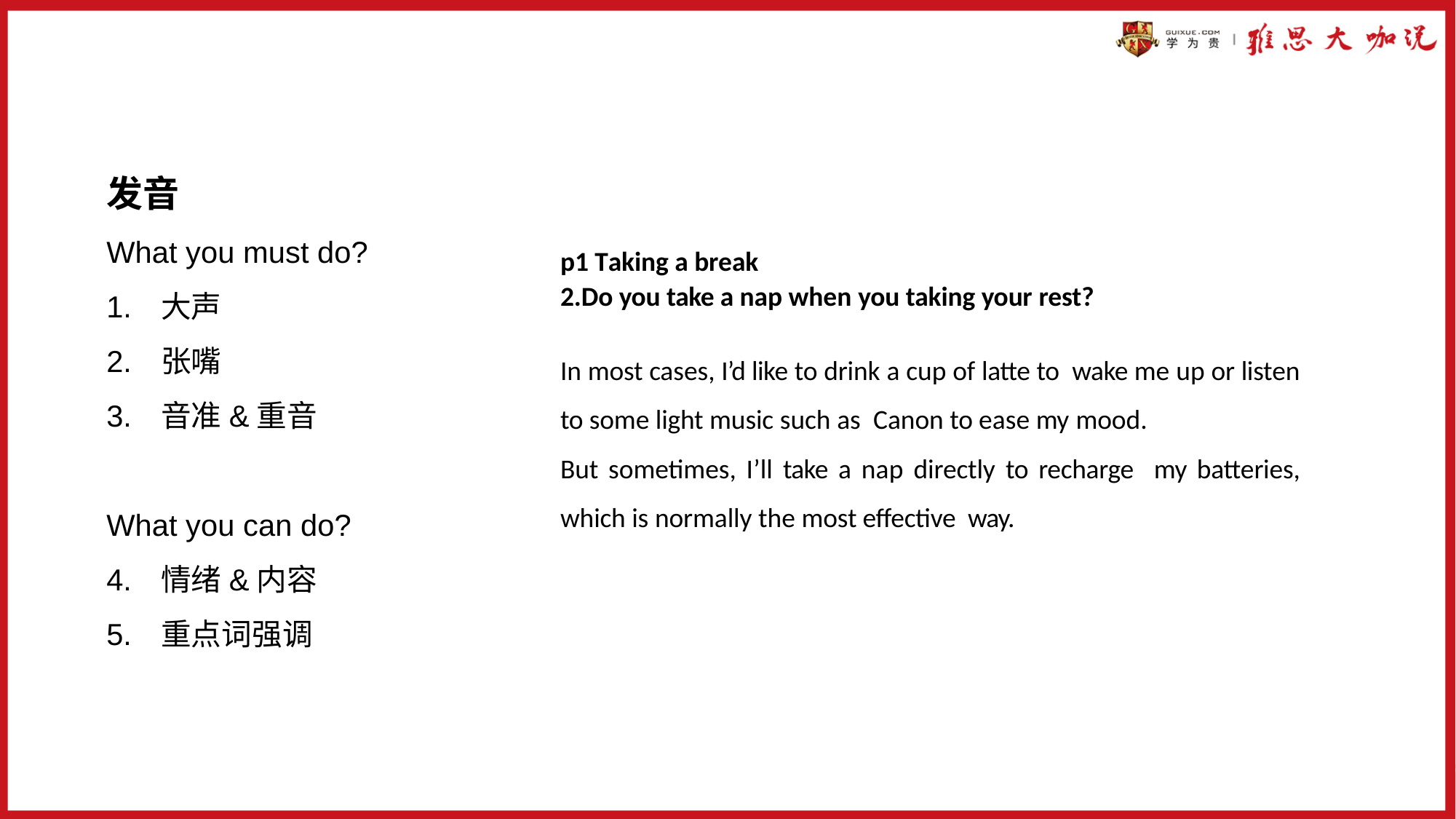

发音
What you must do?
大声
张嘴
音准&重音

What you can do?
情绪&内容
重点词强调

p1 Taking a break
2.Do you take a nap when you taking your rest?
In most cases, I’d like to drink a cup of latte to  wake me up or listen to some light music such as  Canon to ease my mood.
But sometimes, I’ll take a nap directly to recharge  my batteries, which is normally the most effective  way.